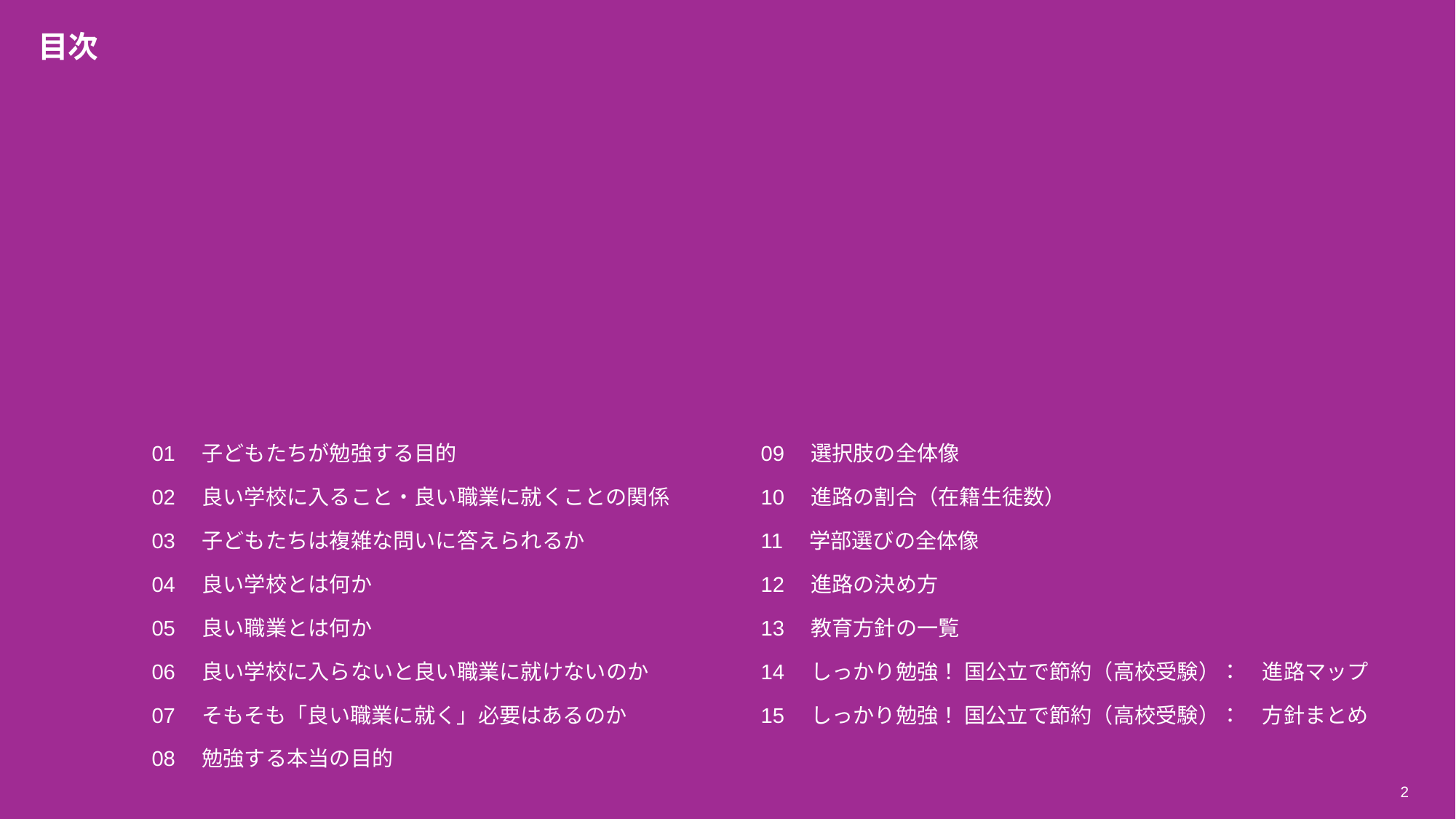

目次
01　子どもたちが勉強する目的
02　良い学校に入ること・良い職業に就くことの関係
03　子どもたちは複雑な問いに答えられるか
04　良い学校とは何か
05　良い職業とは何か
06　良い学校に入らないと良い職業に就けないのか
07　そもそも「良い職業に就く」必要はあるのか
08　勉強する本当の目的
09　選択肢の全体像
10　進路の割合（在籍生徒数）
11　学部選びの全体像
12　進路の決め方
13　教育方針の一覧
14　しっかり勉強！ 国公立で節約（高校受験）：　進路マップ
15　しっかり勉強！ 国公立で節約（高校受験）：　方針まとめ
2